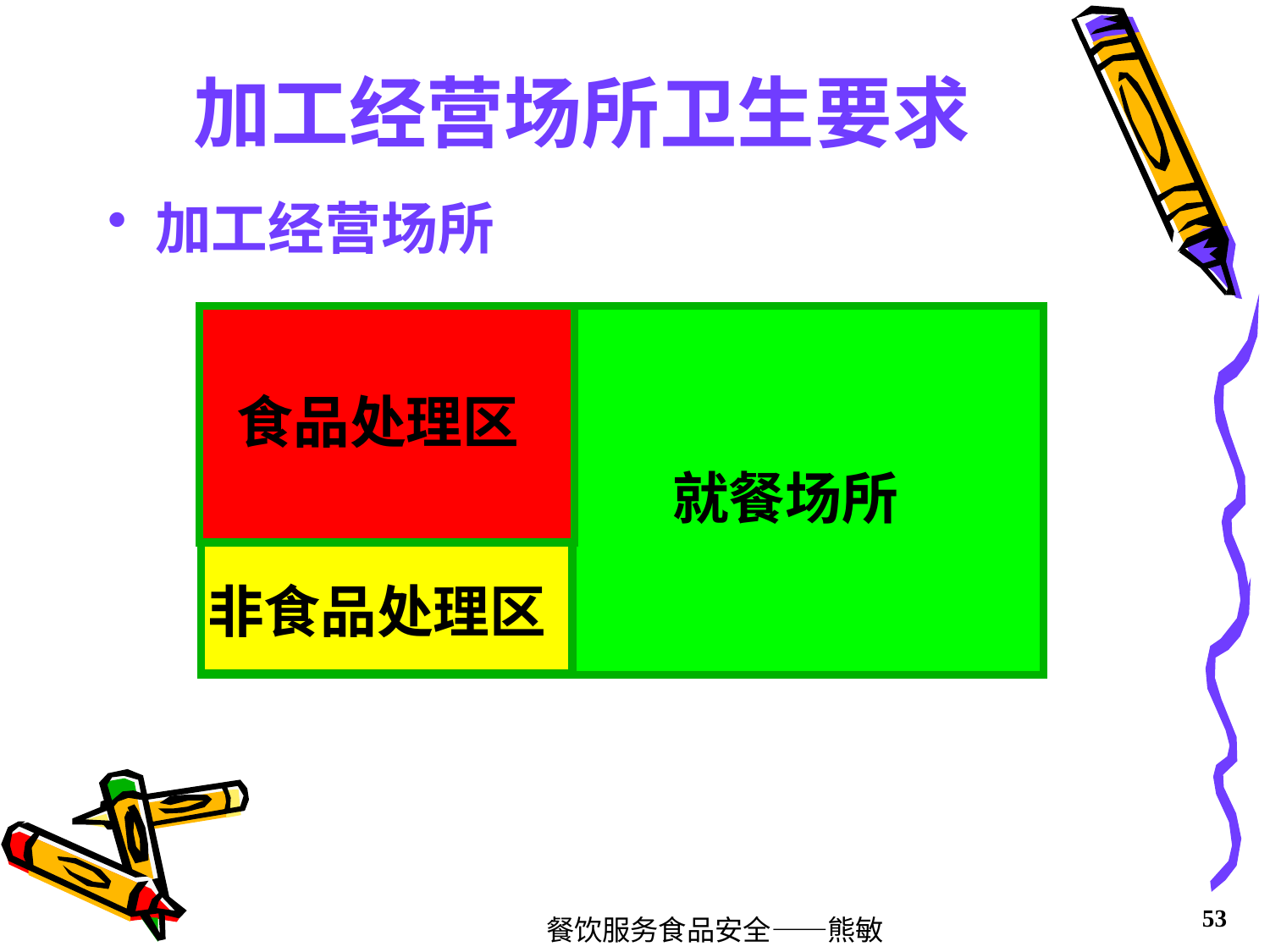

# 加工经营场所卫生要求
加工经营场所

食品处理区
就餐场所

非食品处理区
53

餐饮服务食品安全——熊敏